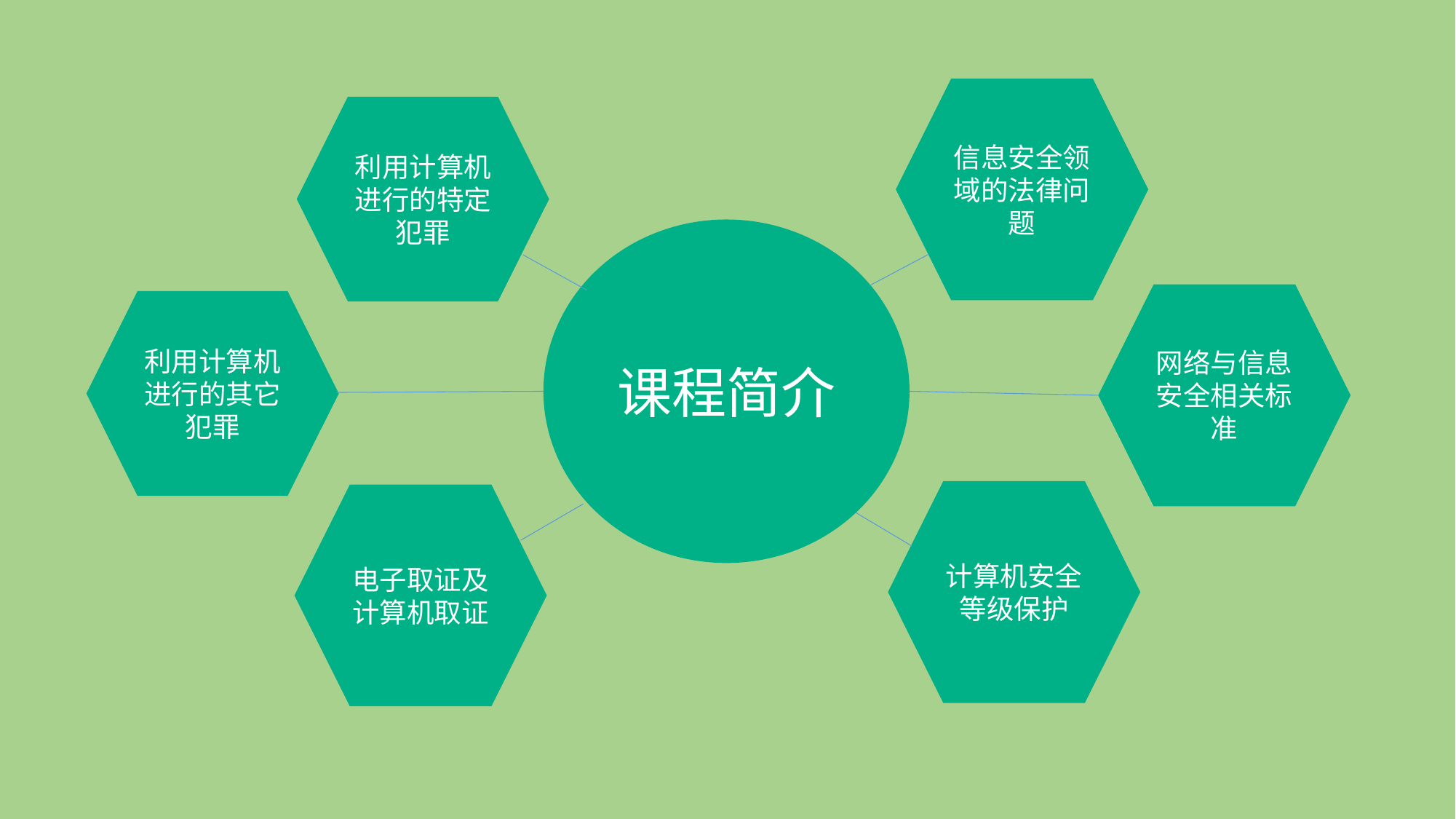

信息安全领域的法律问题
利用计算机进行的特定犯罪
课程简介
网络与信息安全相关标准
利用计算机进行的其它犯罪
计算机安全等级保护
电子取证及计算机取证